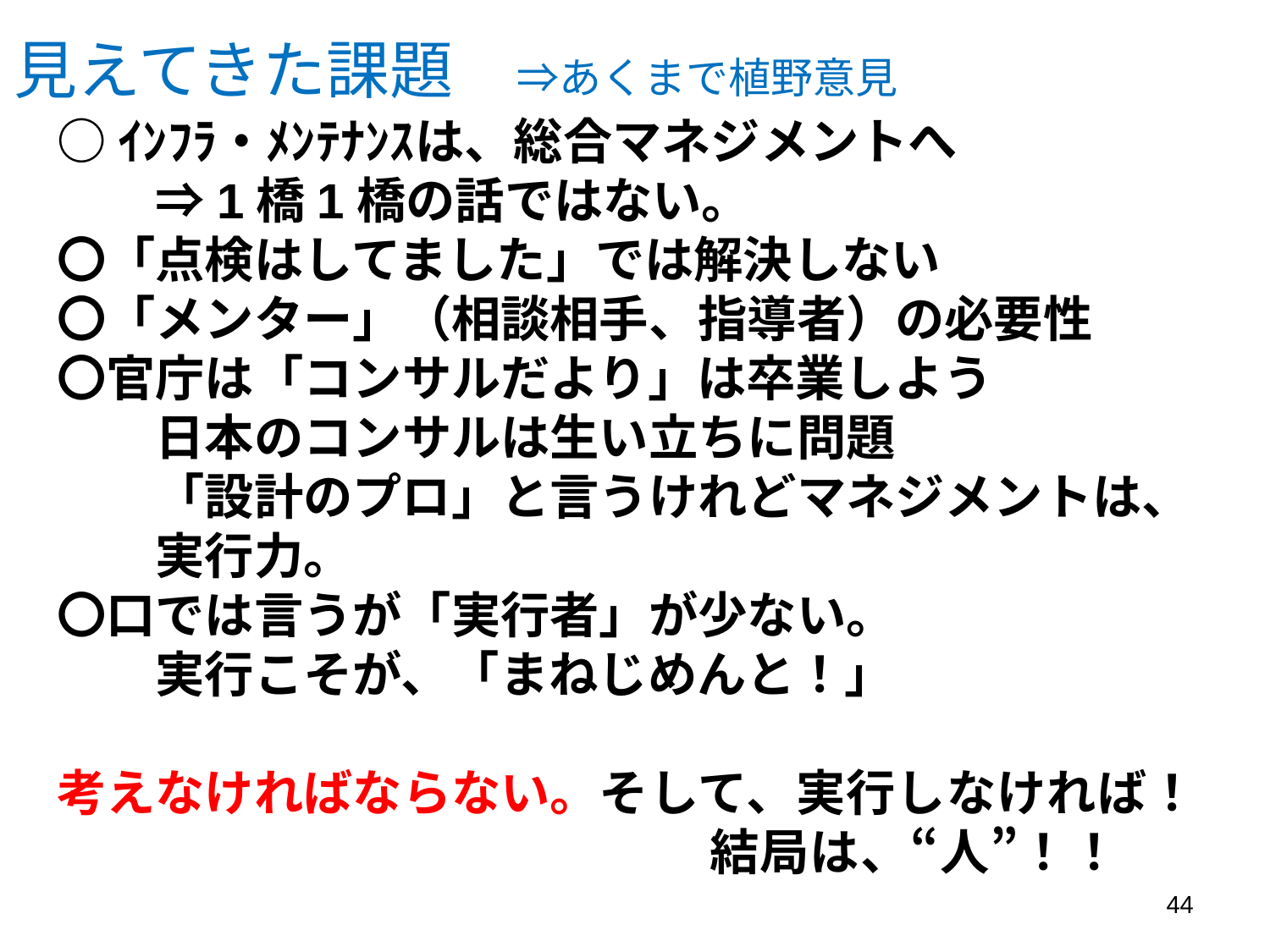

○ｲﾝﾌﾗ・ﾒﾝﾃﾅﾝｽは、総合マネジメントへ
　　⇒1橋1橋の話ではない。
〇「点検はしてました」では解決しない
〇「メンター」（相談相手、指導者）の必要性
〇官庁は「コンサルだより」は卒業しよう
　　日本のコンサルは生い立ちに問題
　　「設計のプロ」と言うけれどマネジメントは、
　　実行力。
〇口では言うが「実行者」が少ない。
　　実行こそが、「まねじめんと！」

考えなければならない。そして、実行しなければ！
　　　　　　　　　　　　　結局は、“人”！！

見えてきた課題　⇒あくまで植野意見
44